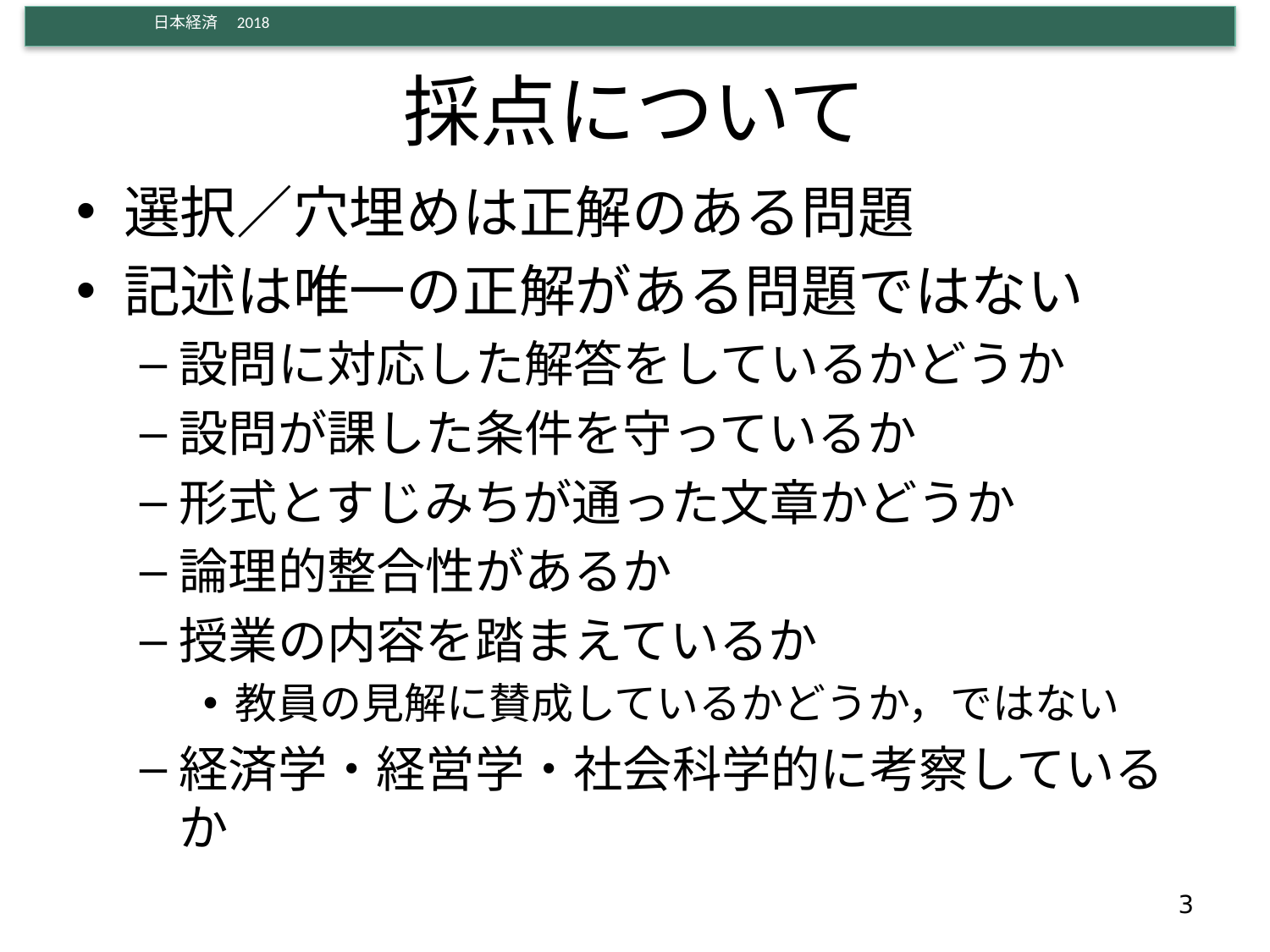

# 採点について
選択／穴埋めは正解のある問題
記述は唯一の正解がある問題ではない
設問に対応した解答をしているかどうか
設問が課した条件を守っているか
形式とすじみちが通った文章かどうか
論理的整合性があるか
授業の内容を踏まえているか
教員の見解に賛成しているかどうか，ではない
経済学・経営学・社会科学的に考察しているか
3